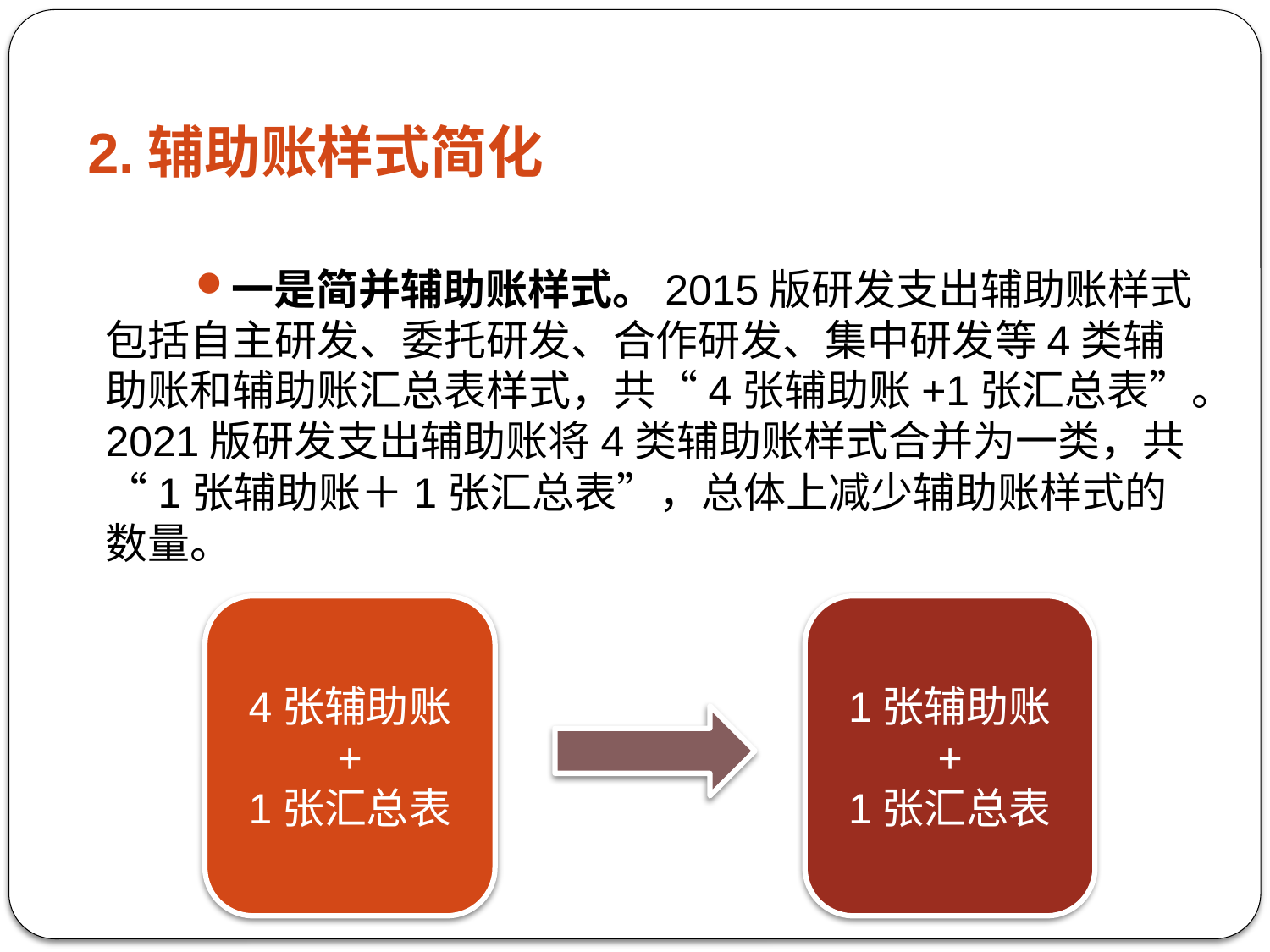

# 2.辅助账样式简化
一是简并辅助账样式。2015版研发支出辅助账样式包括自主研发、委托研发、合作研发、集中研发等4类辅助账和辅助账汇总表样式，共“4张辅助账+1张汇总表”。2021版研发支出辅助账将4类辅助账样式合并为一类，共“1张辅助账＋1张汇总表”，总体上减少辅助账样式的数量。
4张辅助账
+
1张汇总表

1张辅助账
+
1张汇总表